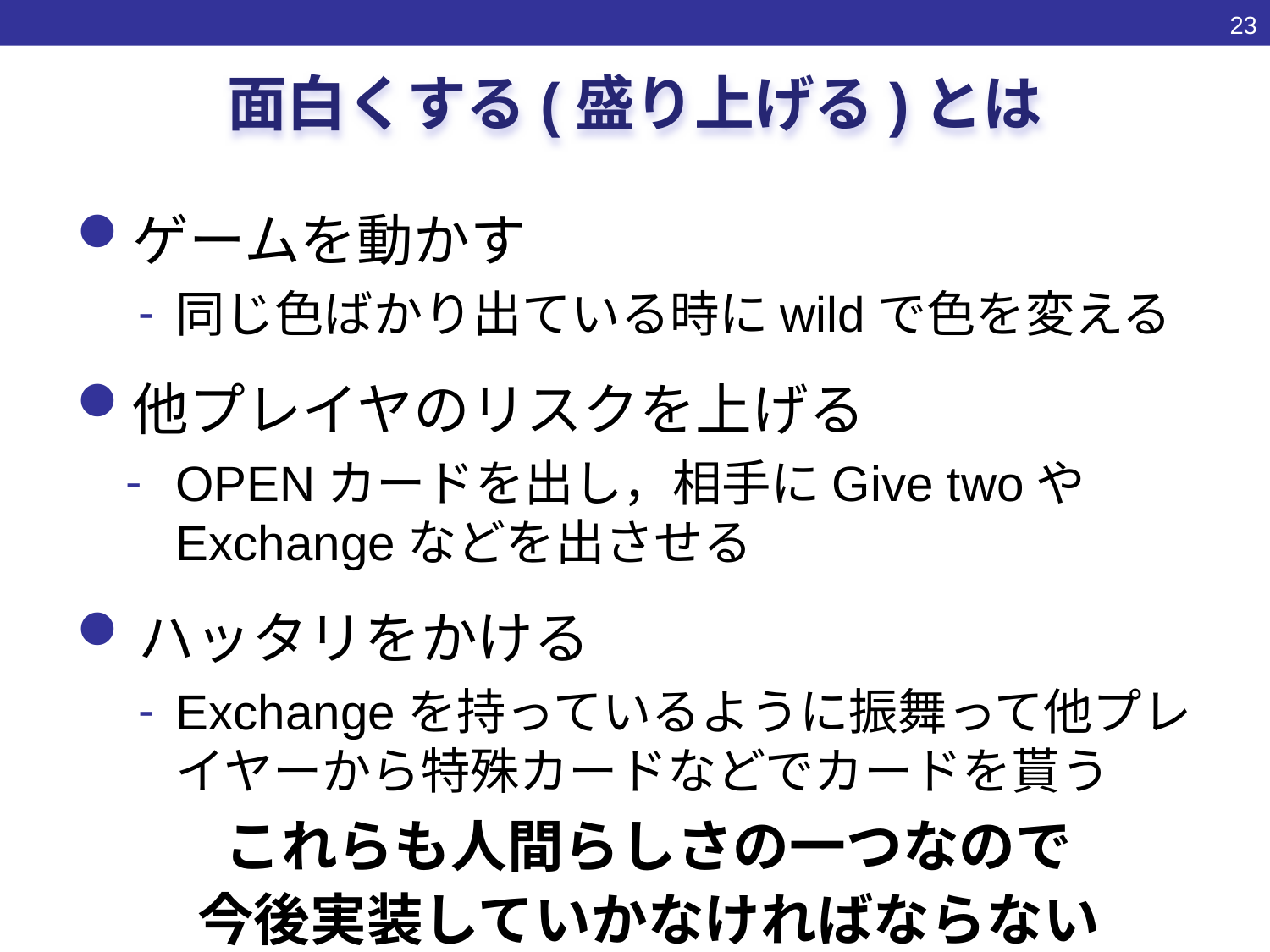

23
# 面白くする(盛り上げる)とは
ゲームを動かす
同じ色ばかり出ている時にwildで色を変える
他プレイヤのリスクを上げる
OPENカードを出し，相手にGive twoやExchangeなどを出させる
ハッタリをかける
Exchangeを持っているように振舞って他プレイヤーから特殊カードなどでカードを貰う

これらも人間らしさの一つなので

今後実装していかなければならない